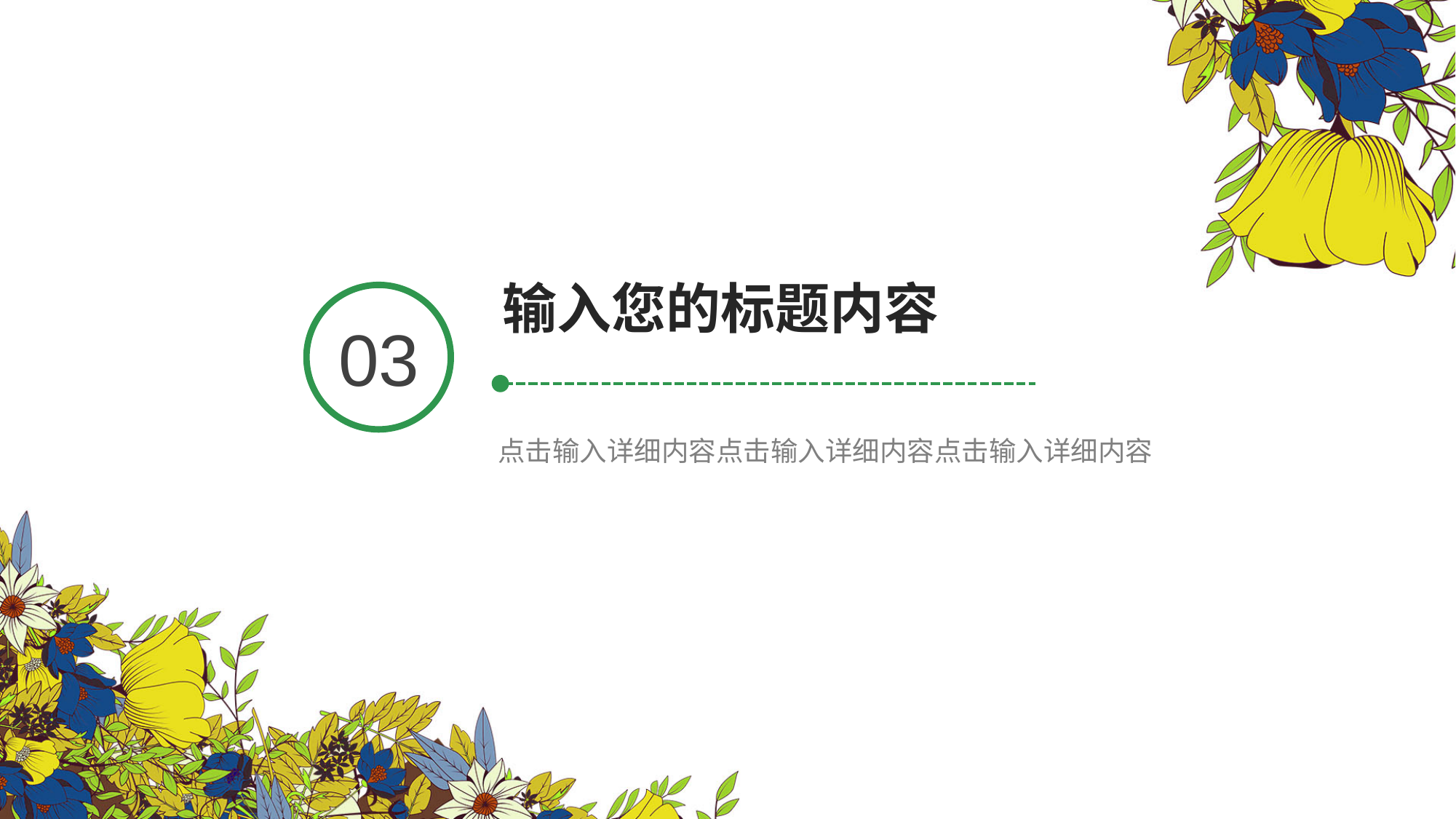

输入您的标题内容

03

点击输入详细内容点击输入详细内容点击输入详细内容